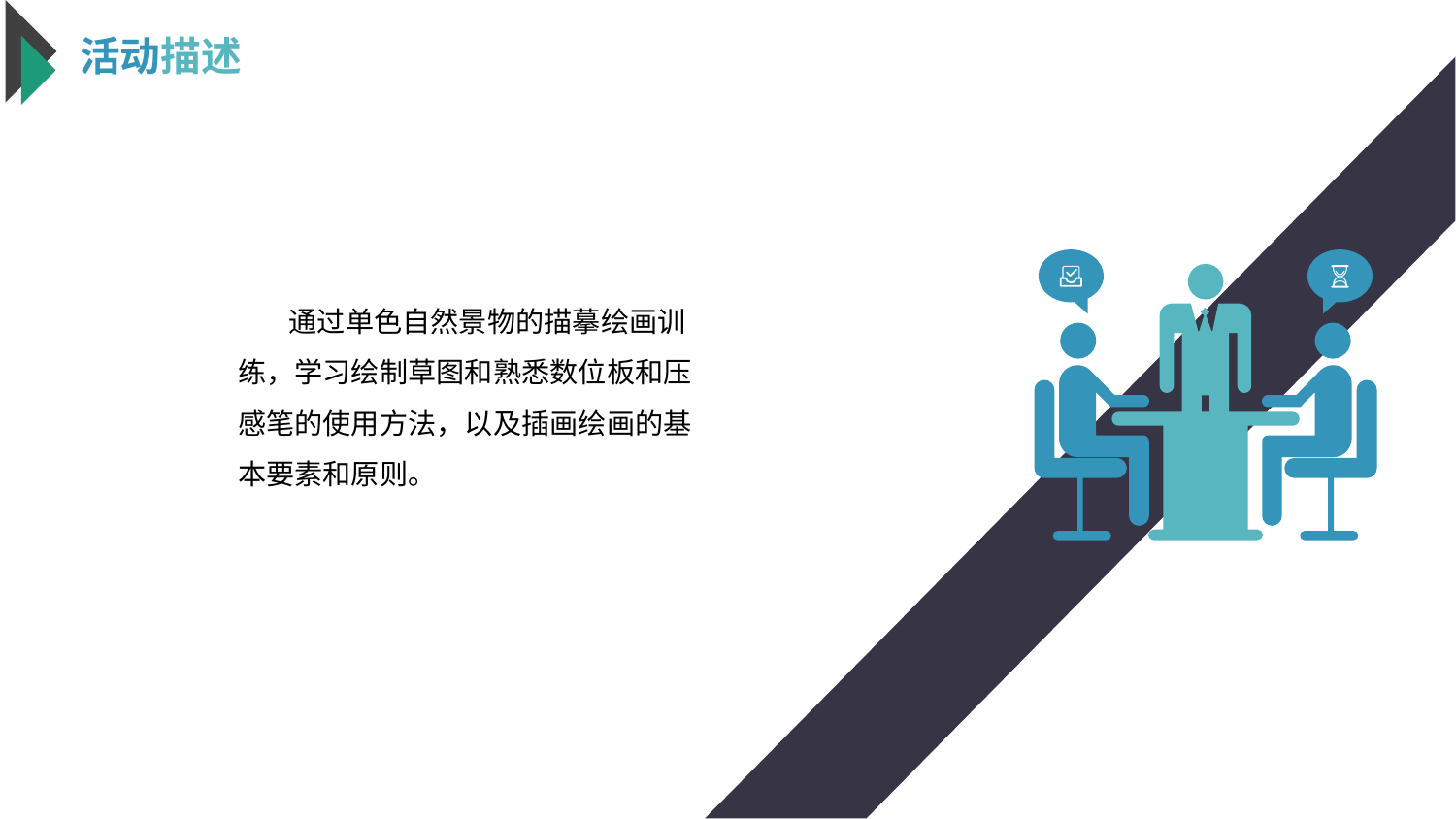

活动描述

       通过单色自然景物的描摹绘画训练，学习绘制草图和熟悉数位板和压感笔的使用方法，以及插画绘画的基本要素和原则。